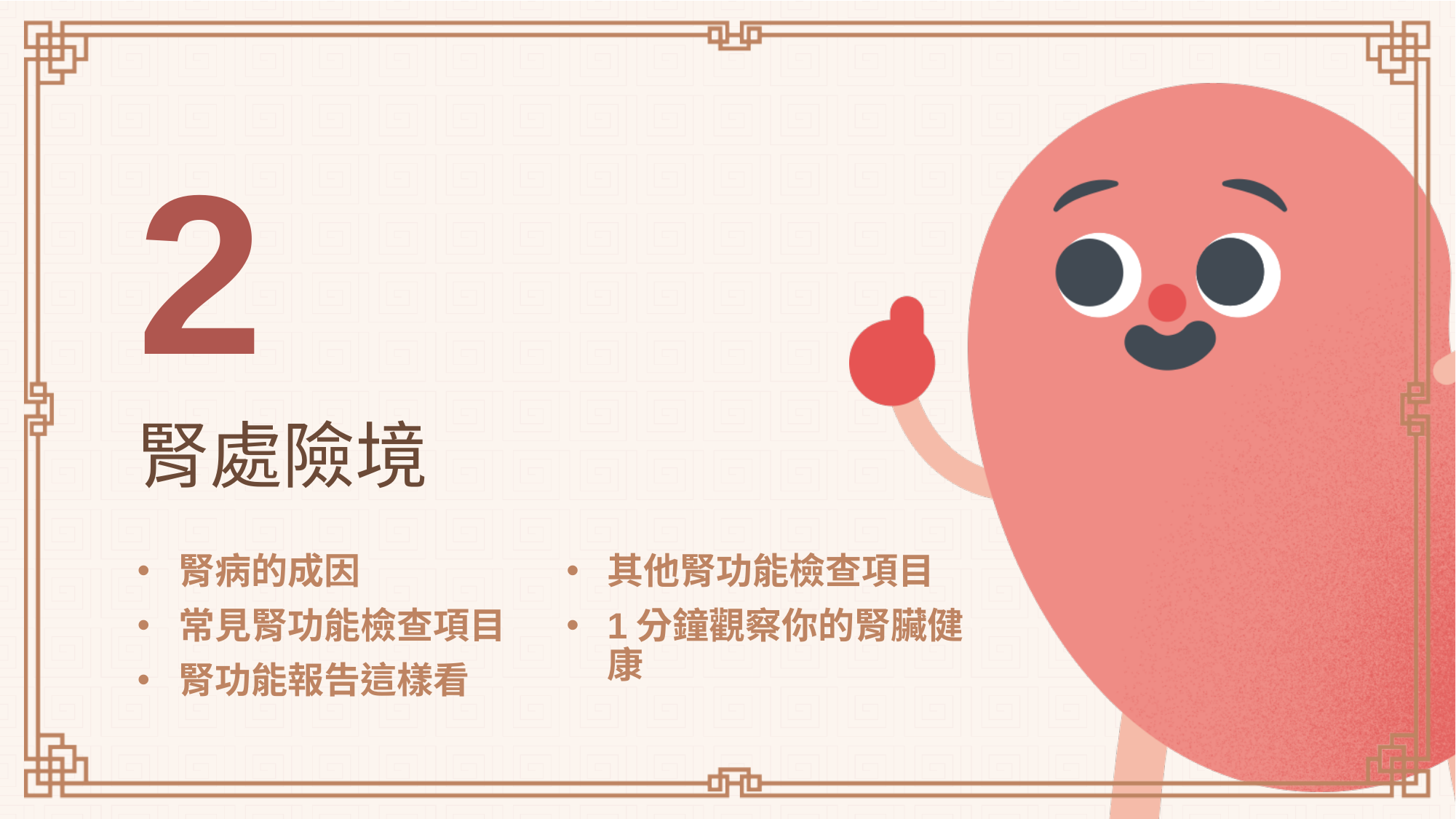

2
# 腎處險境
腎病的成因
常見腎功能檢查項目
腎功能報告這樣看
其他腎功能檢查項目
1分鐘觀察你的腎臟健康